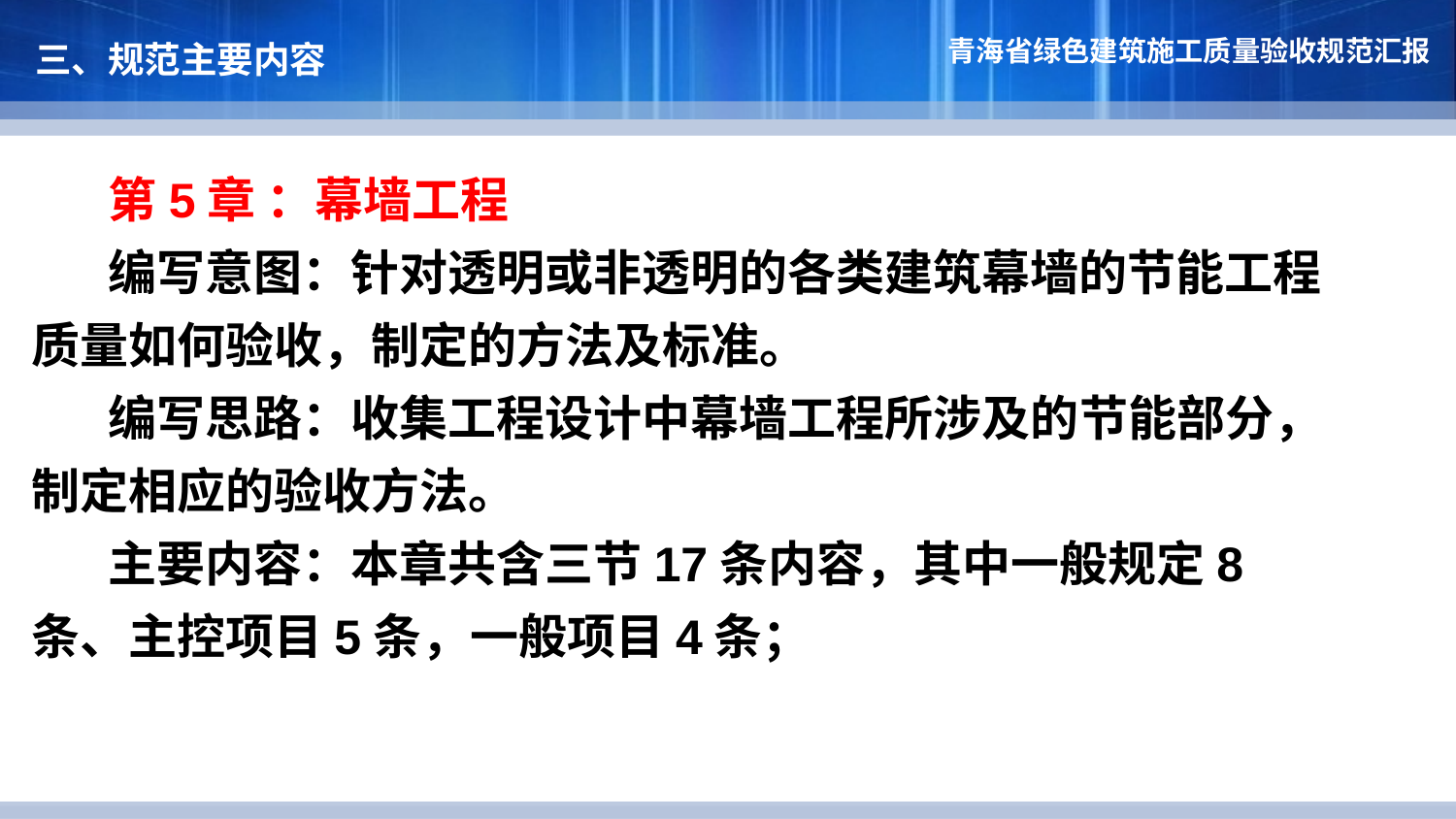

三、规范主要内容
      第5章 ：幕墙工程
      编写意图：针对透明或非透明的各类建筑幕墙的节能工程质量如何验收，制定的方法及标准。
      编写思路：收集工程设计中幕墙工程所涉及的节能部分，制定相应的验收方法。
      主要内容：本章共含三节17条内容，其中一般规定8条、主控项目5条，一般项目4条；